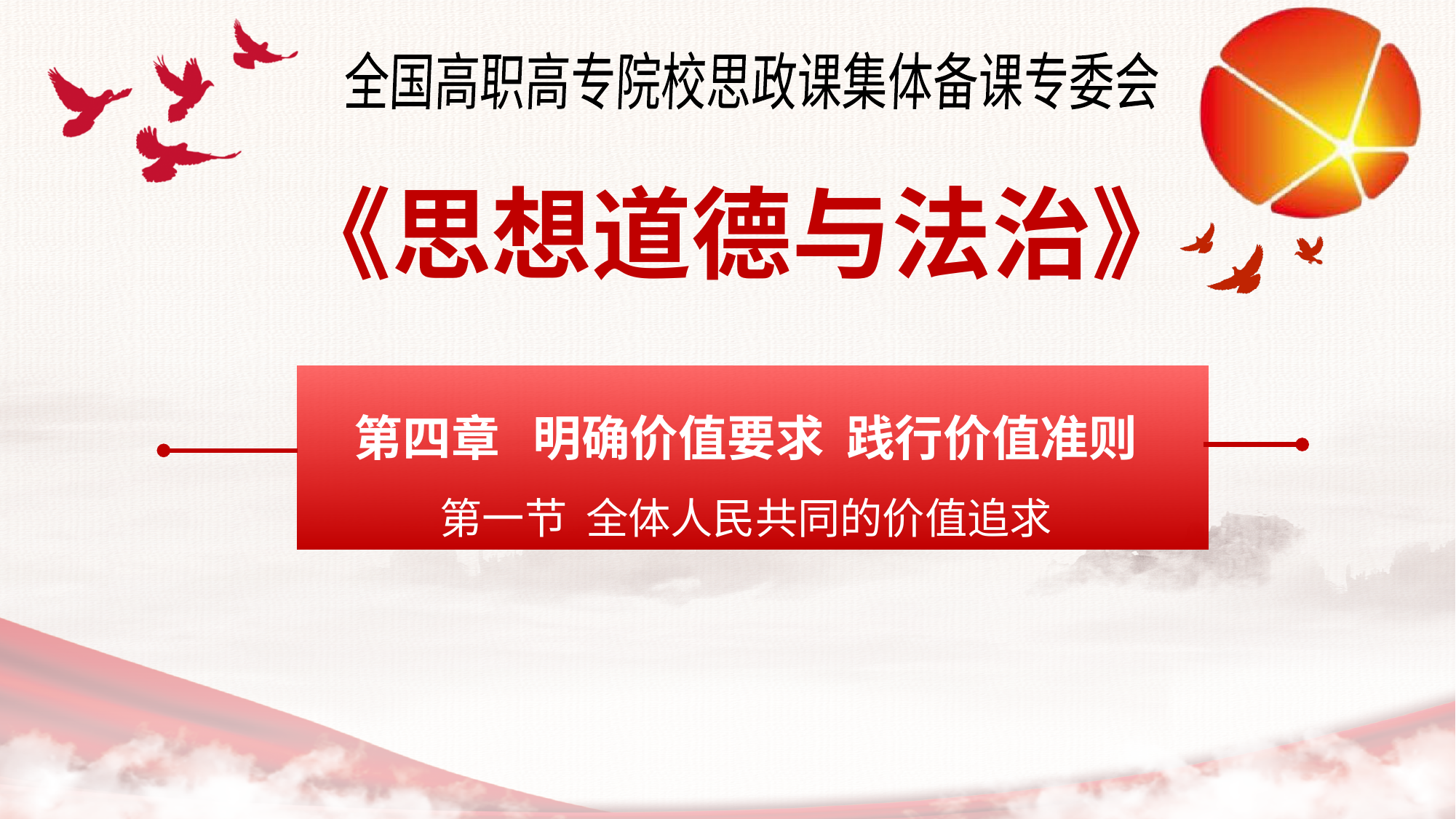

全国高职高专院校思政课集体备课专委会
《思想道德与法治》

第四章   明确价值要求  践行价值准则
第一节  全体人民共同的价值追求